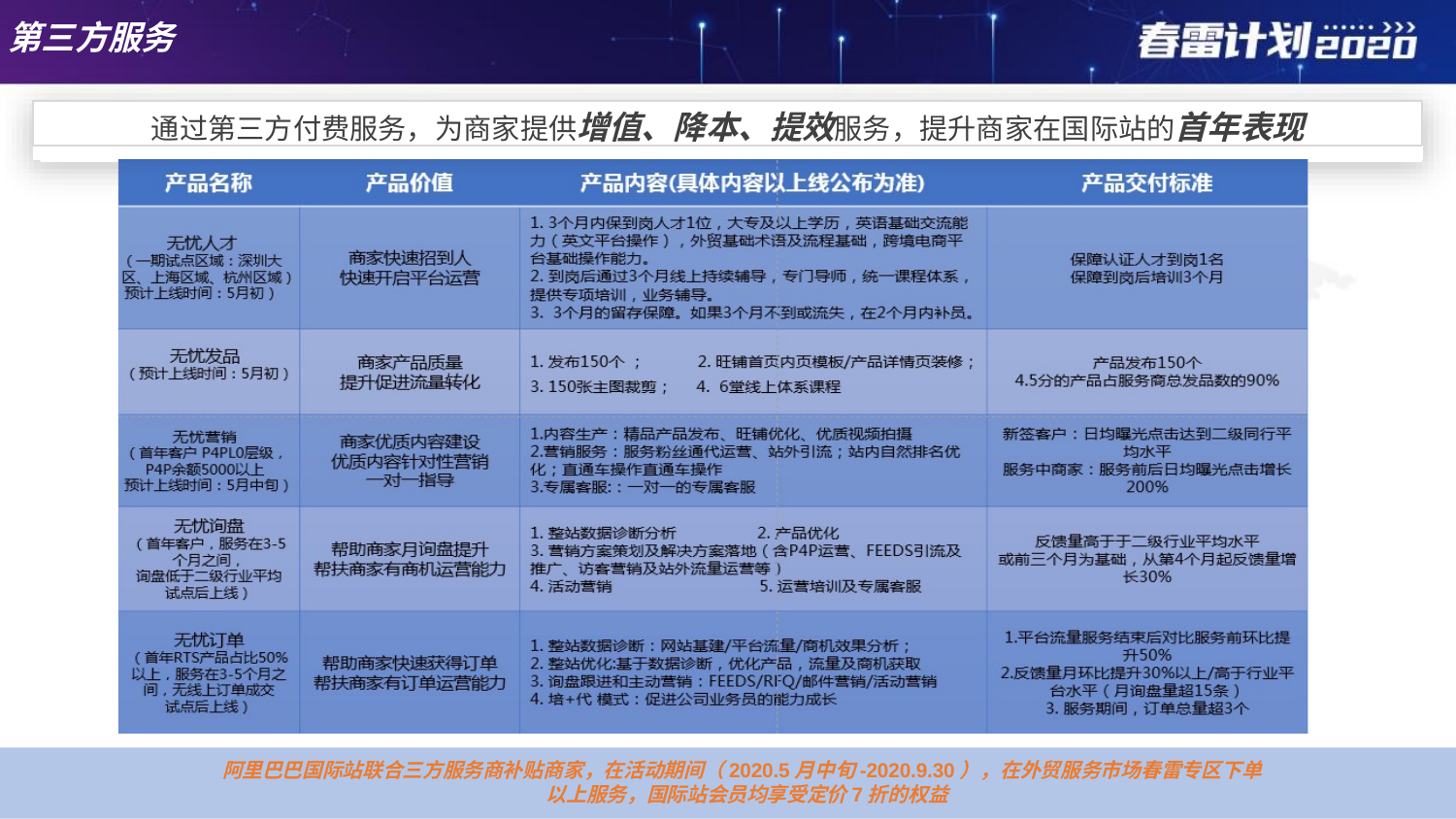

第三方服务

通过第三方付费服务，为商家提供增值、降本、提效服务，提升商家在国际站的首年表现

阿里巴巴国际站联合三方服务商补贴商家，在活动期间（2020.5月中旬-2020.9.30），在外贸服务市场春雷专区下单 以上服务，国际站会员均享受定价7折的权益